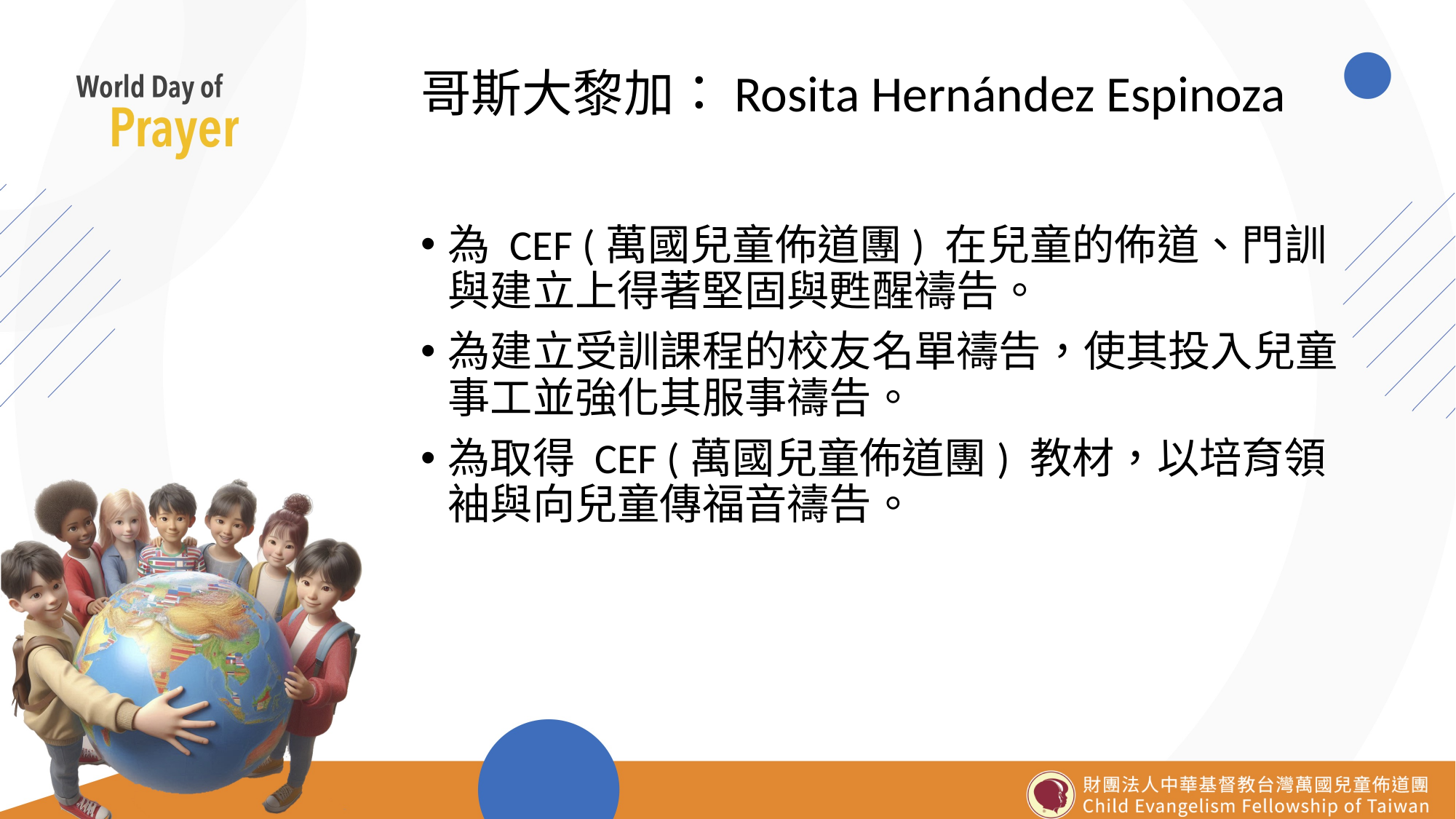

# 哥斯大黎加：Rosita Hernández Espinoza
為 CEF (萬國兒童佈道團) 在兒童的佈道、門訓與建立上得著堅固與甦醒禱告。
為建立受訓課程的校友名單禱告，使其投入兒童事工並強化其服事禱告。
為取得 CEF (萬國兒童佈道團) 教材，以培育領袖與向兒童傳福音禱告。